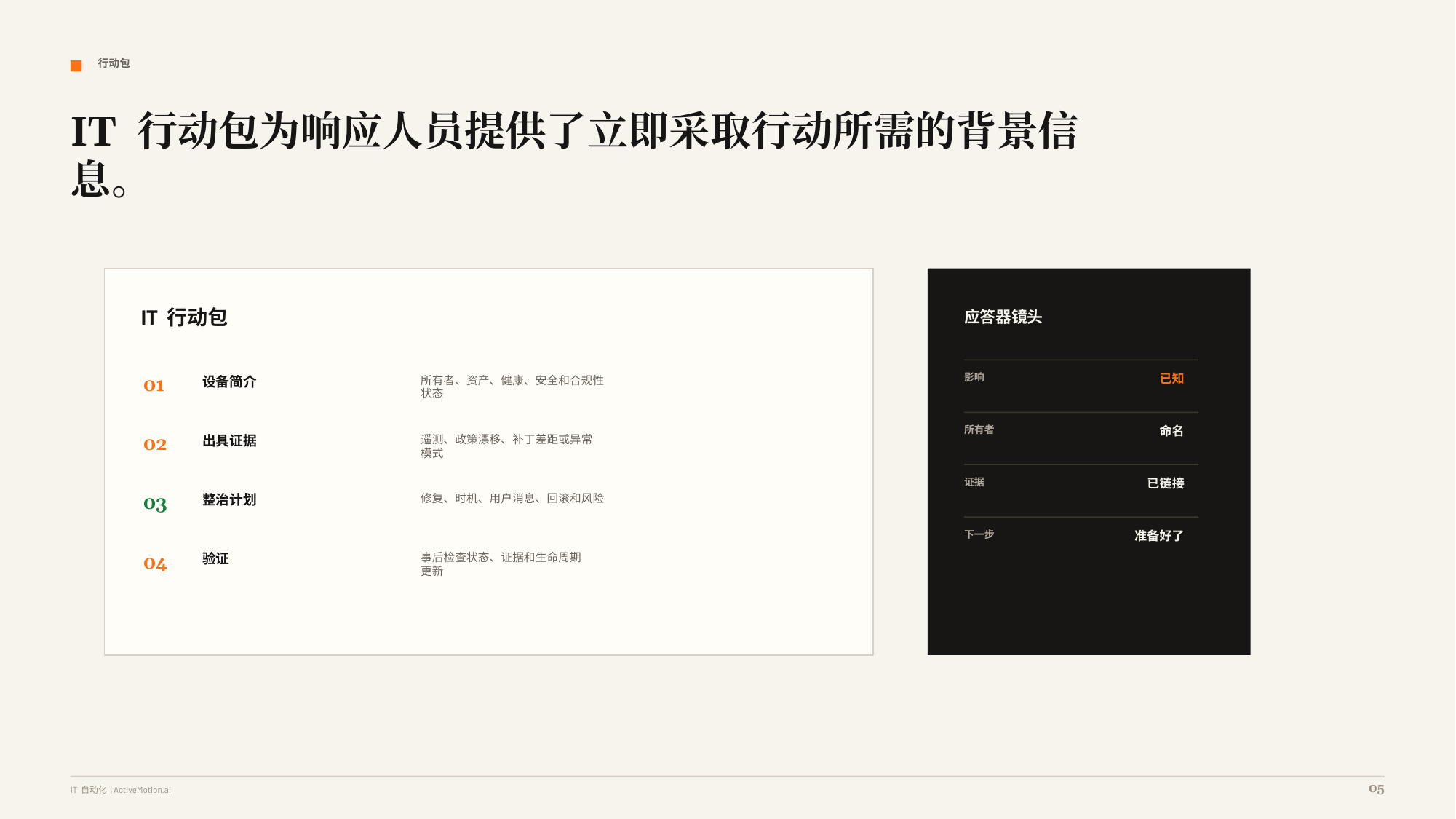

行动包

IT 行动包为响应人员提供了立即采取行动所需的背景信息。

IT 行动包
应答器镜头

影响
已知
01
设备简介
所有者、资产、健康、安全和合规性
状态

所有者
命名
02
出具证据
遥测、政策漂移、补丁差距或异常
模式

证据
已链接
03
整治计划
修复、时机、用户消息、回滚和风险

下一步
准备好了
04
验证
事后检查状态、证据和生命周期
更新

05
IT 自动化 | ActiveMotion.ai